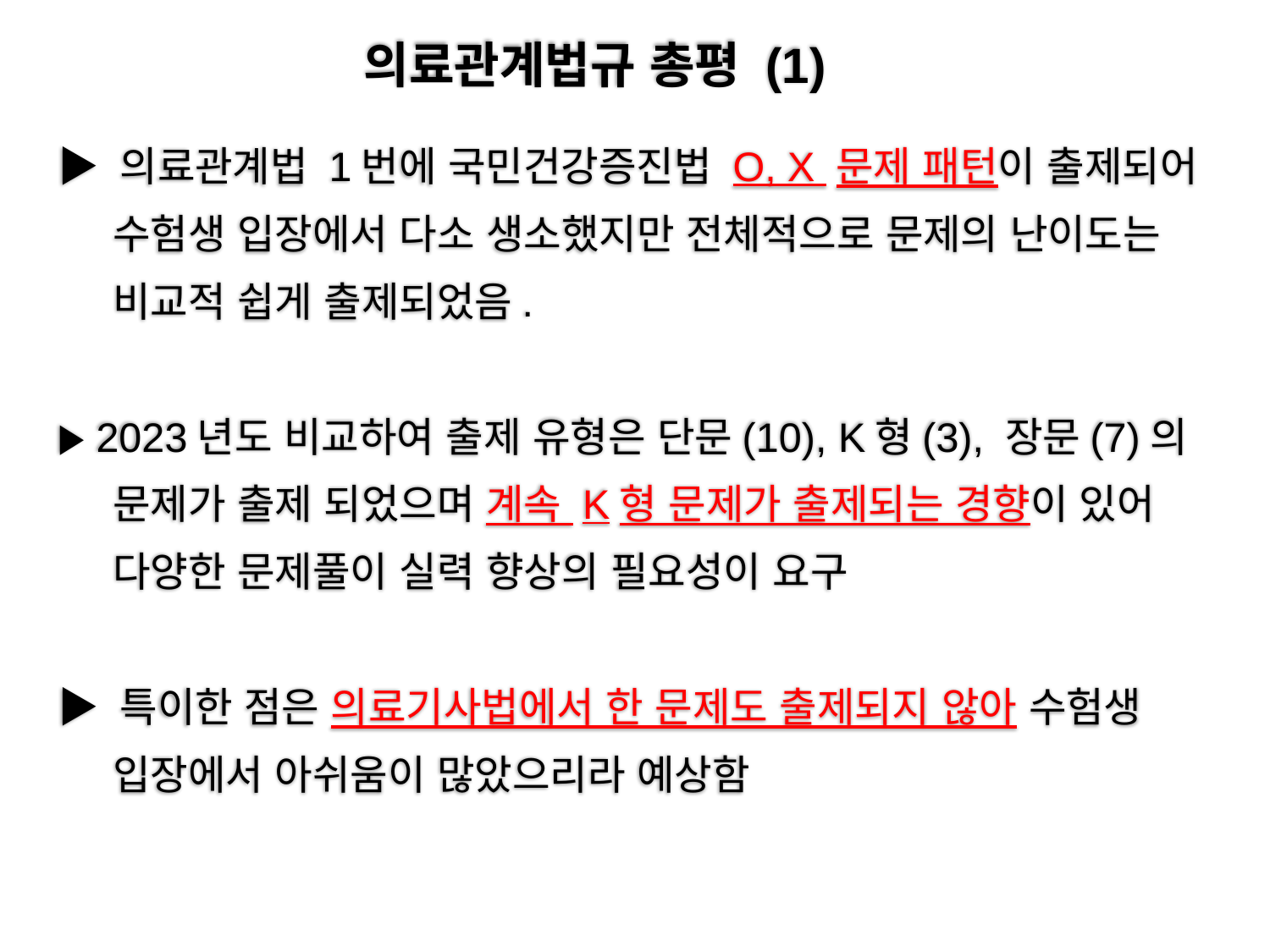

# 의료관계법규 총평 (1)
▶ 의료관계법 1번에 국민건강증진법 O, X 문제 패턴이 출제되어
    수험생 입장에서 다소 생소했지만 전체적으로 문제의 난이도는
    비교적 쉽게 출제되었음.

▶ 2023년도 비교하여 출제 유형은 단문(10), K형(3), 장문(7)의
    문제가 출제 되었으며 계속 K형 문제가 출제되는 경향이 있어
    다양한 문제풀이 실력 향상의 필요성이 요구

▶ 특이한 점은 의료기사법에서 한 문제도 출제되지 않아 수험생
    입장에서 아쉬움이 많았으리라 예상함